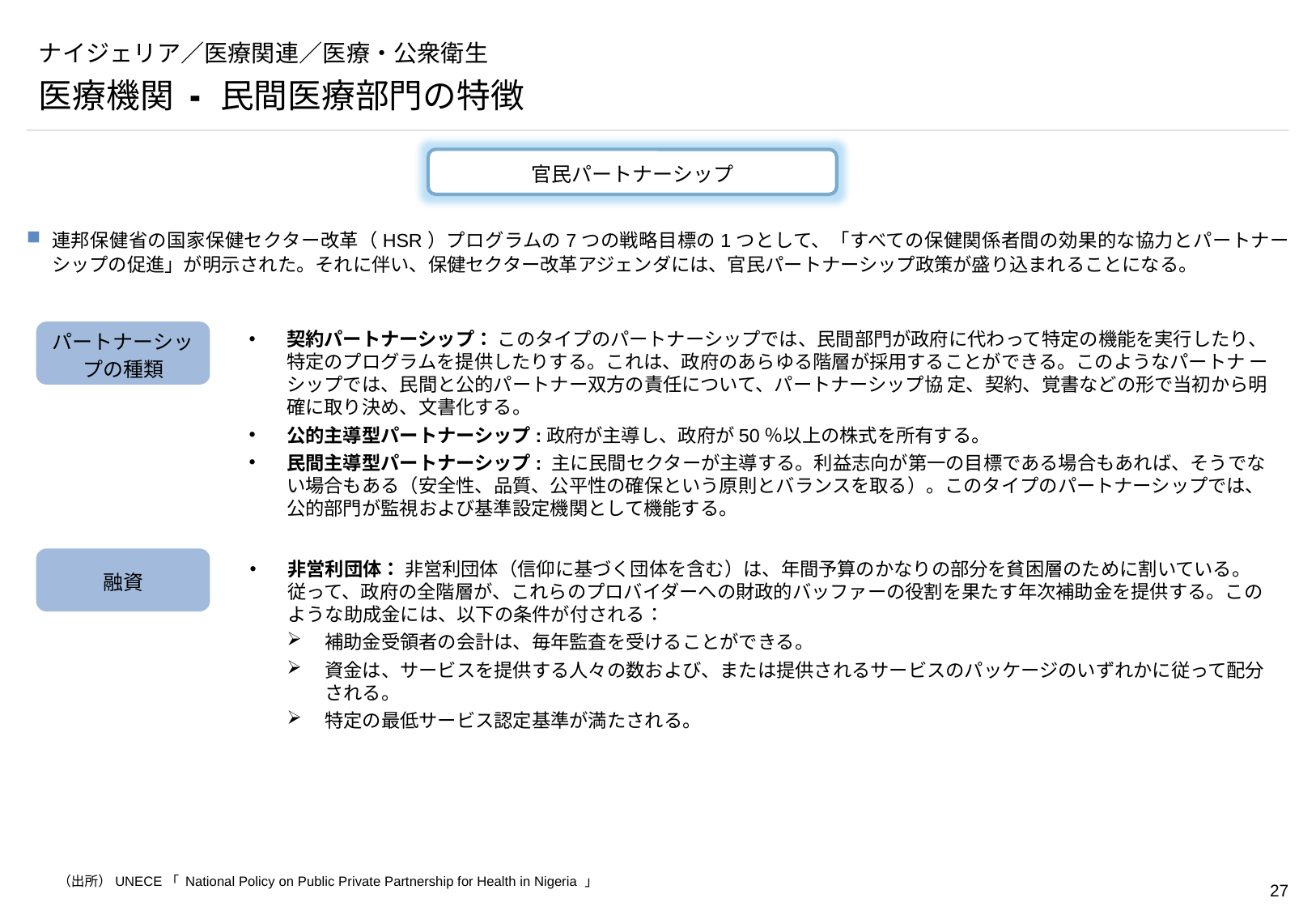

# ナイジェリア／医療関連／医療・公衆衛生
医療機関 - 民間医療部門の特徴
官民パートナーシップ
連邦保健省の国家保健セクター改革（HSR）プログラムの7つの戦略目標の1つとして、「すべての保健関係者間の効果的な協力とパートナーシップの促進」が明示された。それに伴い、保健セクター改革アジェンダには、官民パートナーシップ政策が盛り込まれることになる。
パートナーシップの種類
契約パートナーシップ： このタイプのパートナーシップでは、民間部門が政府に代わって特定の機能を実行したり、特定のプログラムを提供したりする。これは、政府のあらゆる階層が採用することができる。このようなパートナ ーシップでは、民間と公的パートナー双方の責任について、パートナーシップ協 定、契約、覚書などの形で当初から明確に取り決め、文書化する。
公的主導型パートナーシップ:政府が主導し、政府が50％以上の株式を所有する。
民間主導型パートナーシップ: 主に民間セクターが主導する。利益志向が第一の目標である場合もあれば、そうでない場合もある（安全性、品質、公平性の確保という原則とバランスを取る）。このタイプのパートナーシップでは、公的部門が監視および基準設定機関として機能する。
融資
非営利団体： 非営利団体（信仰に基づく団体を含む）は、年間予算のかなりの部分を貧困層のために割いている。従って、政府の全階層が、これらのプロバイダーへの財政的バッファーの役割を果たす年次補助金を提供する。このような助成金には、以下の条件が付される：
補助金受領者の会計は、毎年監査を受けることができる。
資金は、サービスを提供する人々の数および、または提供されるサービスのパッケージのいずれかに従って配分される。
特定の最低サービス認定基準が満たされる。
（出所）UNECE「 National Policy on Public Private Partnership for Health in Nigeria 」